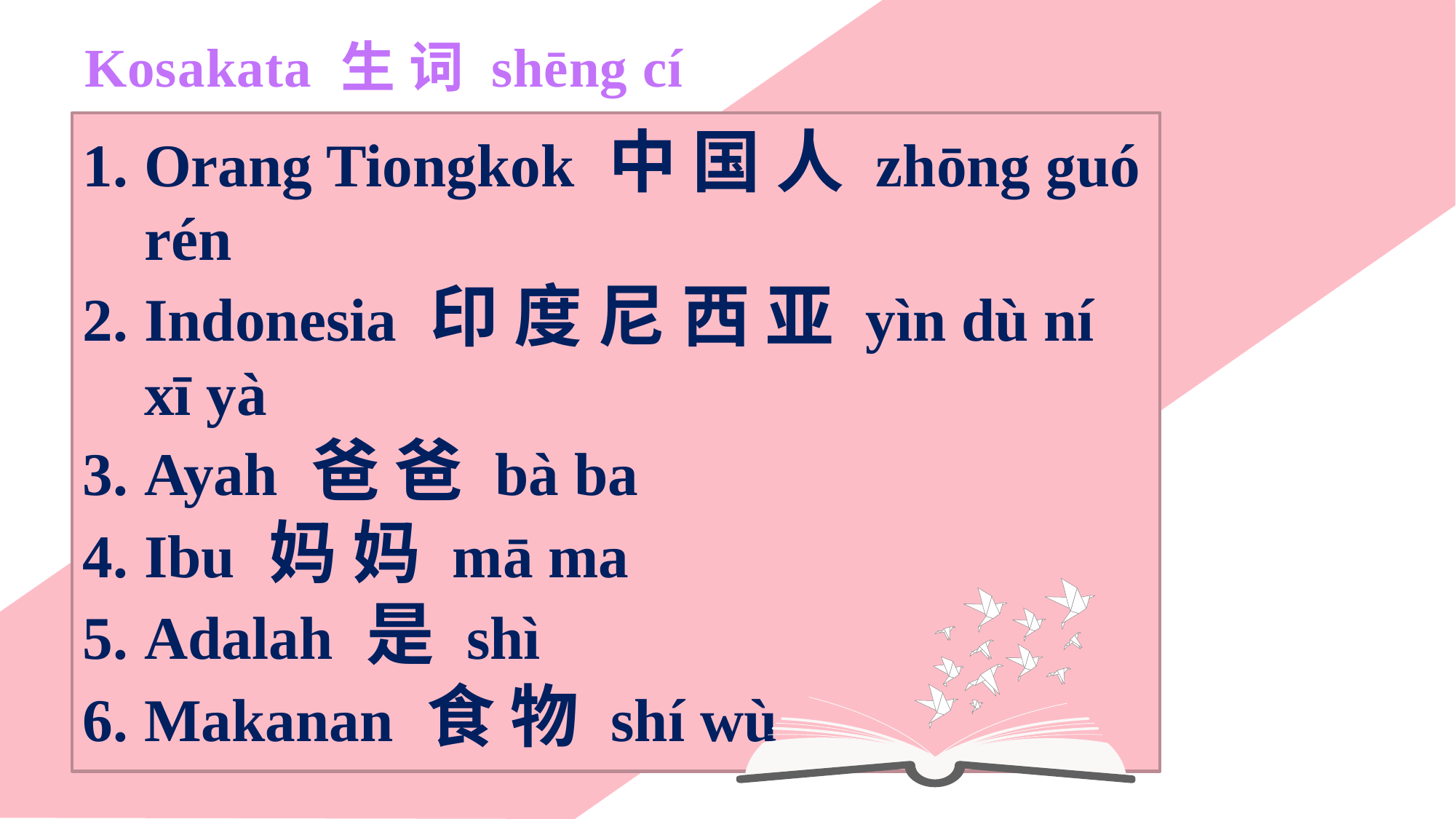

Kosakata 生 词 shēng cí

Orang Tiongkok 中 国 人 zhōng guó rén
Indonesia 印 度 尼 西 亚 yìn dù ní xī yà
Ayah 爸 爸 bà ba
Ibu 妈 妈 mā ma
Adalah 是 shì
Makanan 食 物 shí wù